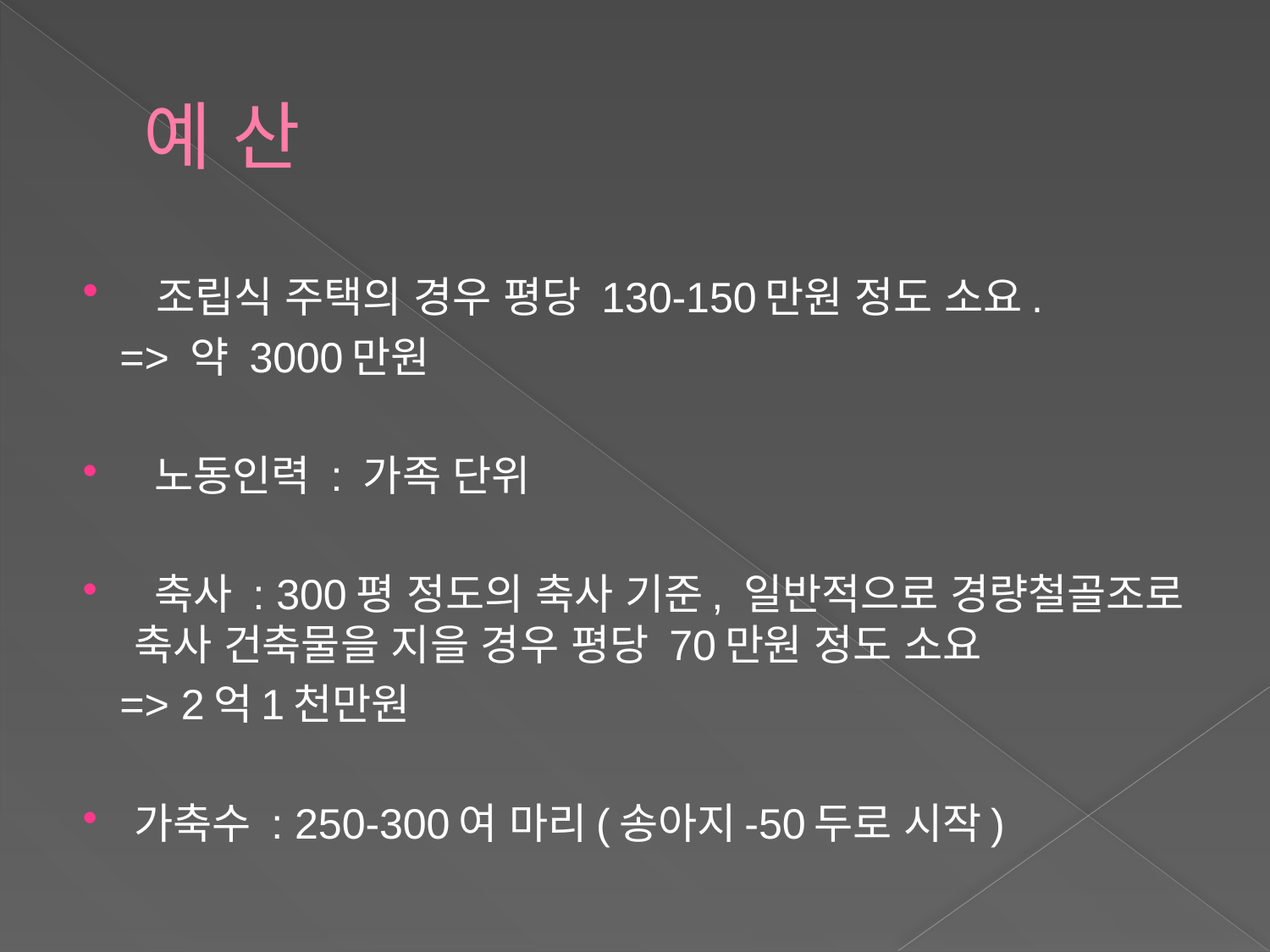

# 예 산
 조립식 주택의 경우 평당 130-150만원 정도 소요.
   => 약 3000만원

 노동인력 : 가족 단위

 축사 : 300평 정도의 축사 기준, 일반적으로 경량철골조로 축사 건축물을 지을 경우 평당 70만원 정도 소요
   => 2억1천만원

가축수 : 250-300여 마리(송아지-50두로 시작)